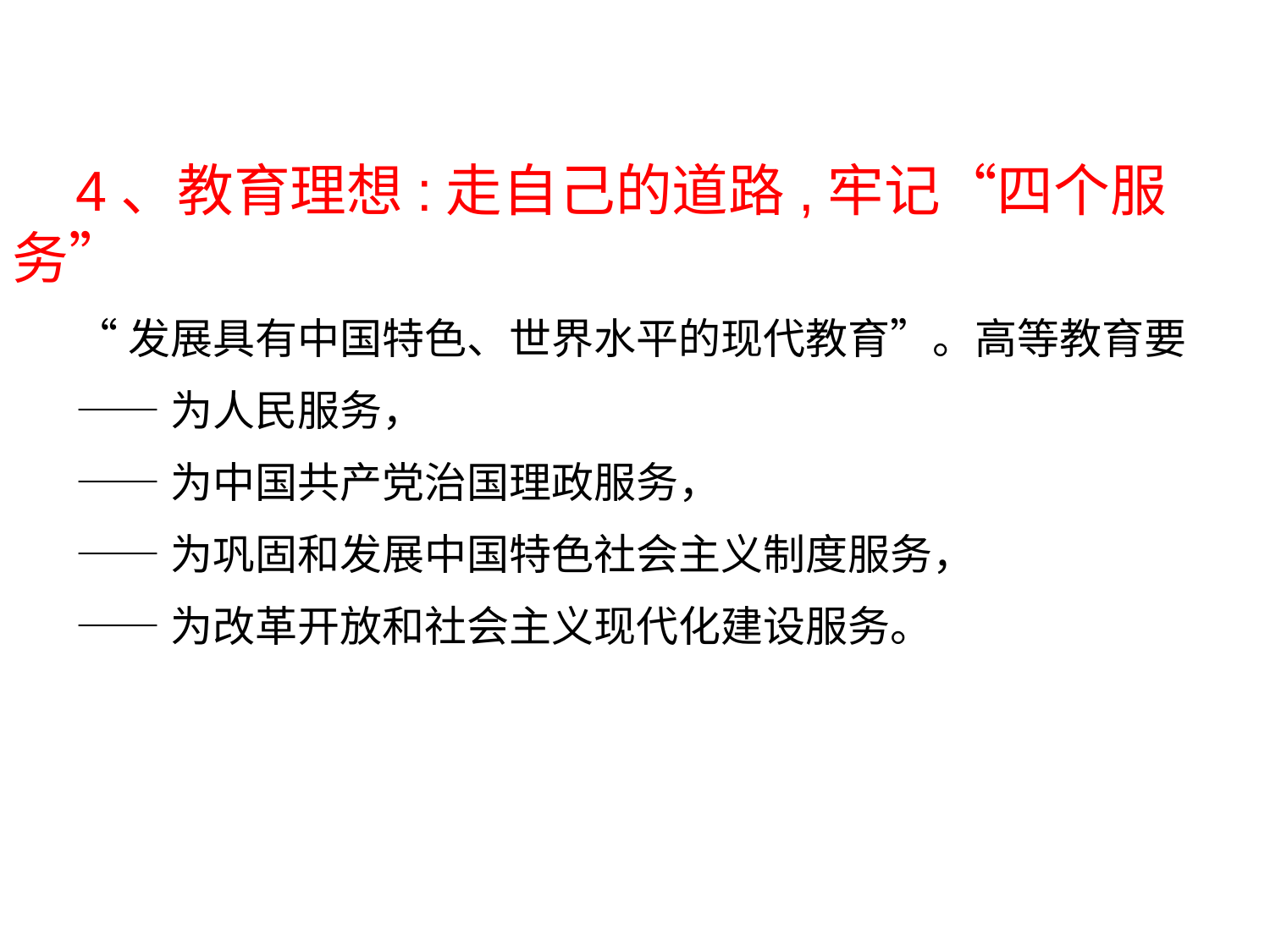

4、教育理想:走自己的道路,牢记“四个服务”
“发展具有中国特色、世界水平的现代教育”。高等教育要
——为人民服务，
——为中国共产党治国理政服务，
——为巩固和发展中国特色社会主义制度服务，
——为改革开放和社会主义现代化建设服务。